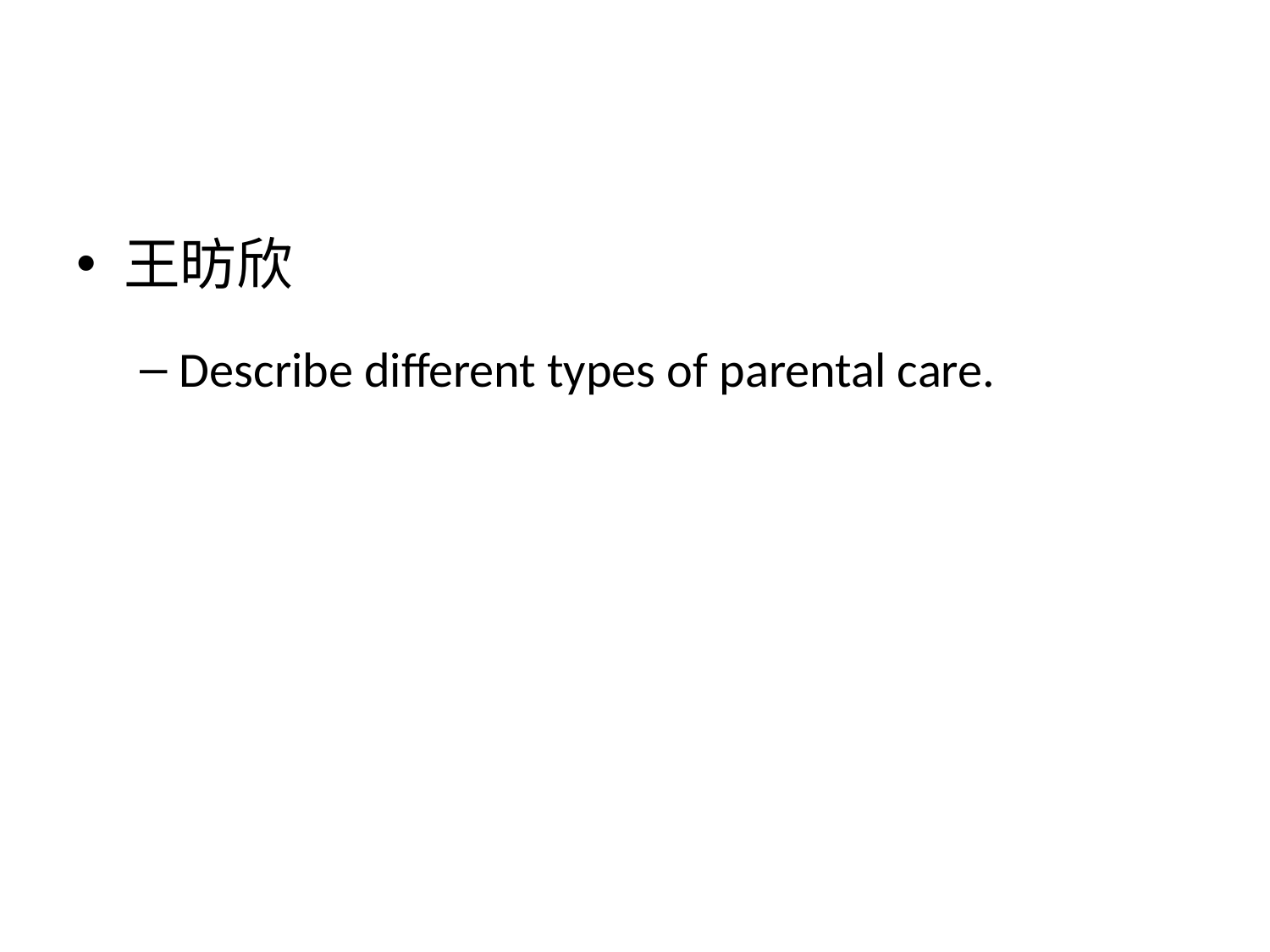

王昉欣
Describe different types of parental care.